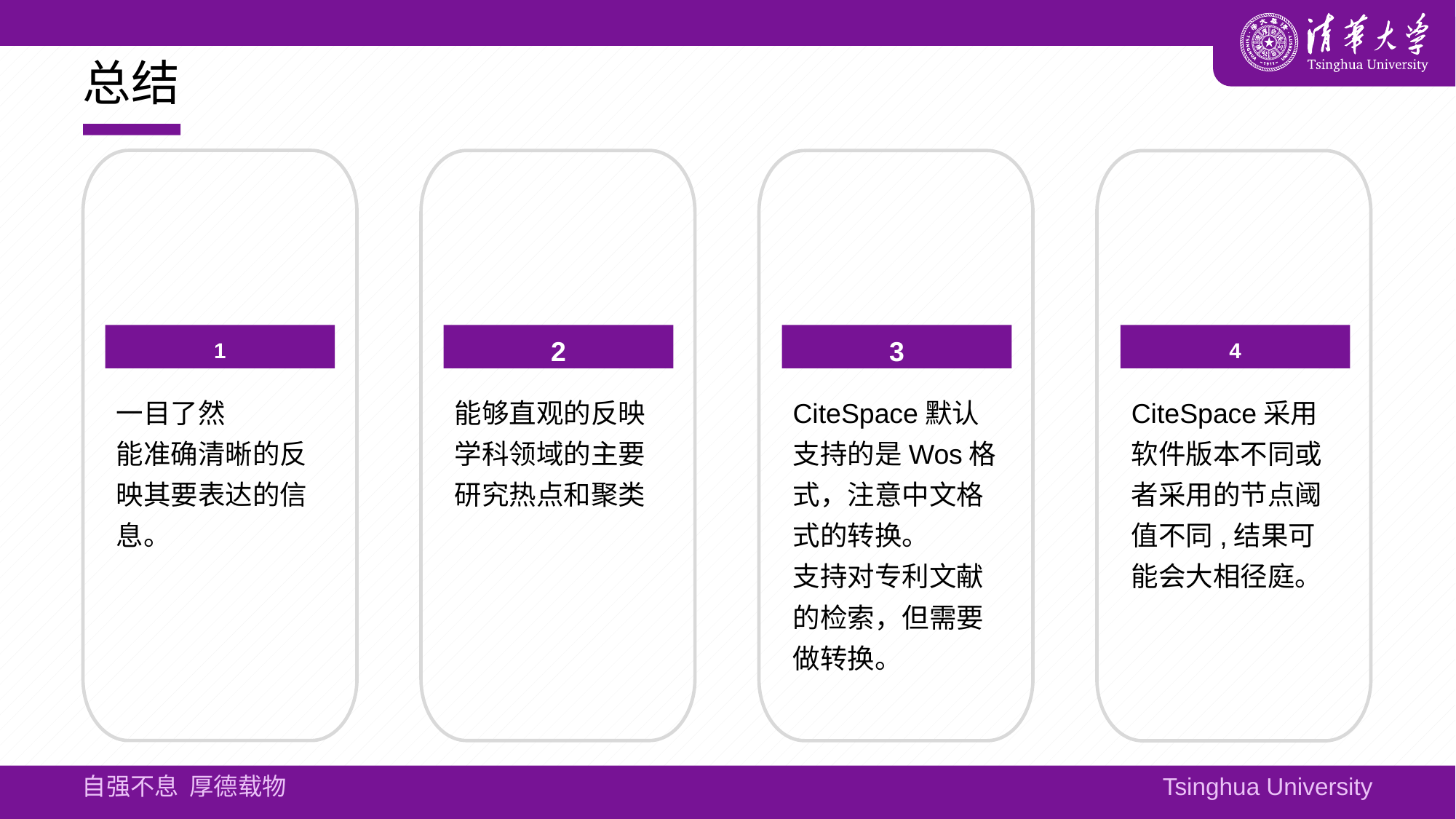

# 总结
1
2
3
4
一目了然
能准确清晰的反映其要表达的信息。
能够直观的反映学科领域的主要研究热点和聚类
CiteSpace默认支持的是Wos格式，注意中文格式的转换。
支持对专利文献的检索，但需要做转换。
CiteSpace采用软件版本不同或者采用的节点阈值不同,结果可能会大相径庭。